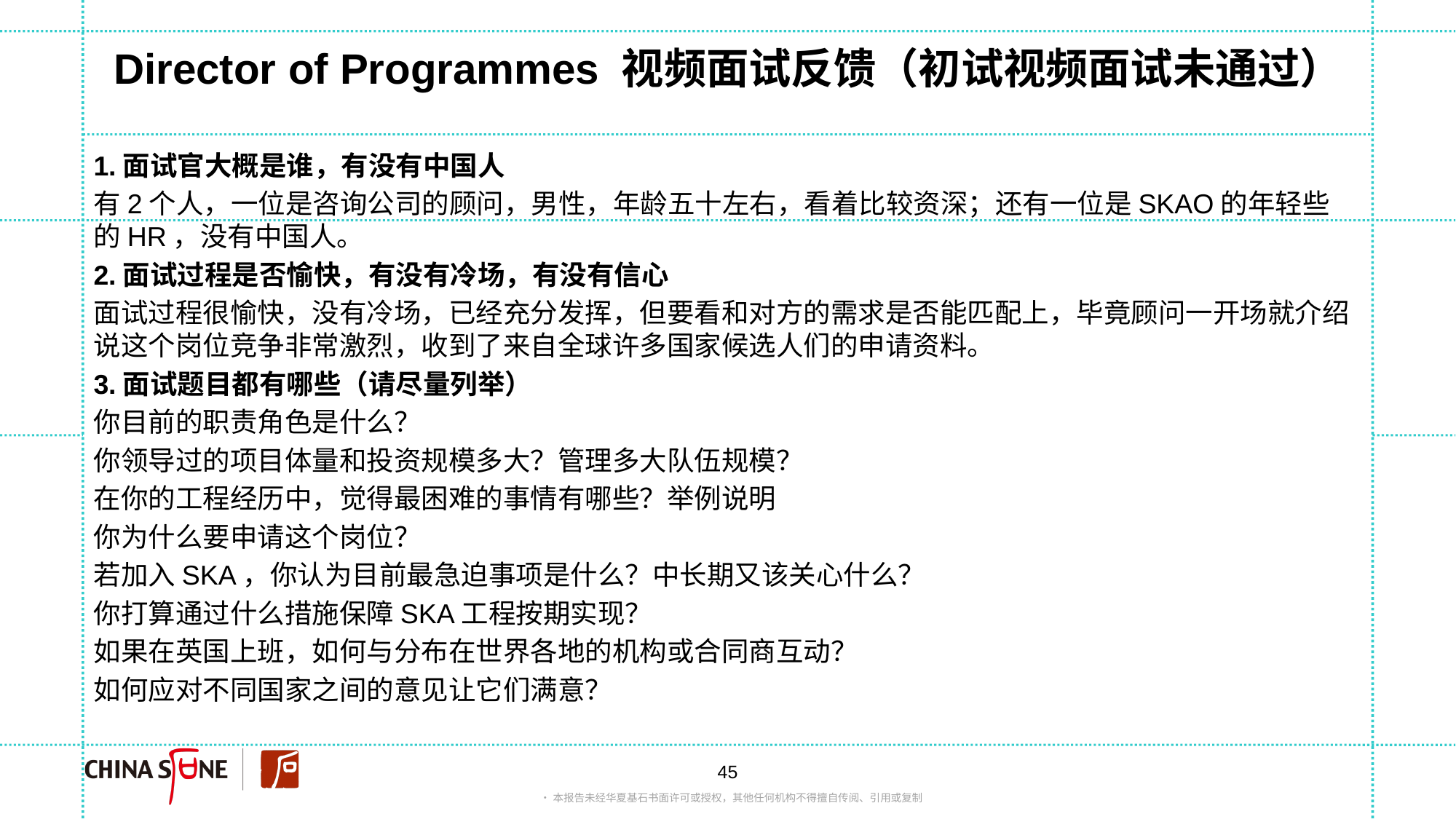

# Director of Programmes 视频面试反馈（初试视频面试未通过）
1.面试官大概是谁，有没有中国人
有2个人，一位是咨询公司的顾问，男性，年龄五十左右，看着比较资深；还有一位是SKAO的年轻些的HR，没有中国人。
2.面试过程是否愉快，有没有冷场，有没有信心
面试过程很愉快，没有冷场，已经充分发挥，但要看和对方的需求是否能匹配上，毕竟顾问一开场就介绍说这个岗位竞争非常激烈，收到了来自全球许多国家候选人们的申请资料。
3.面试题目都有哪些（请尽量列举）
你目前的职责角色是什么？
你领导过的项目体量和投资规模多大？管理多大队伍规模？
在你的工程经历中，觉得最困难的事情有哪些？举例说明
你为什么要申请这个岗位？
若加入SKA，你认为目前最急迫事项是什么？中长期又该关心什么？
你打算通过什么措施保障SKA工程按期实现？
如果在英国上班，如何与分布在世界各地的机构或合同商互动？
如何应对不同国家之间的意见让它们满意？